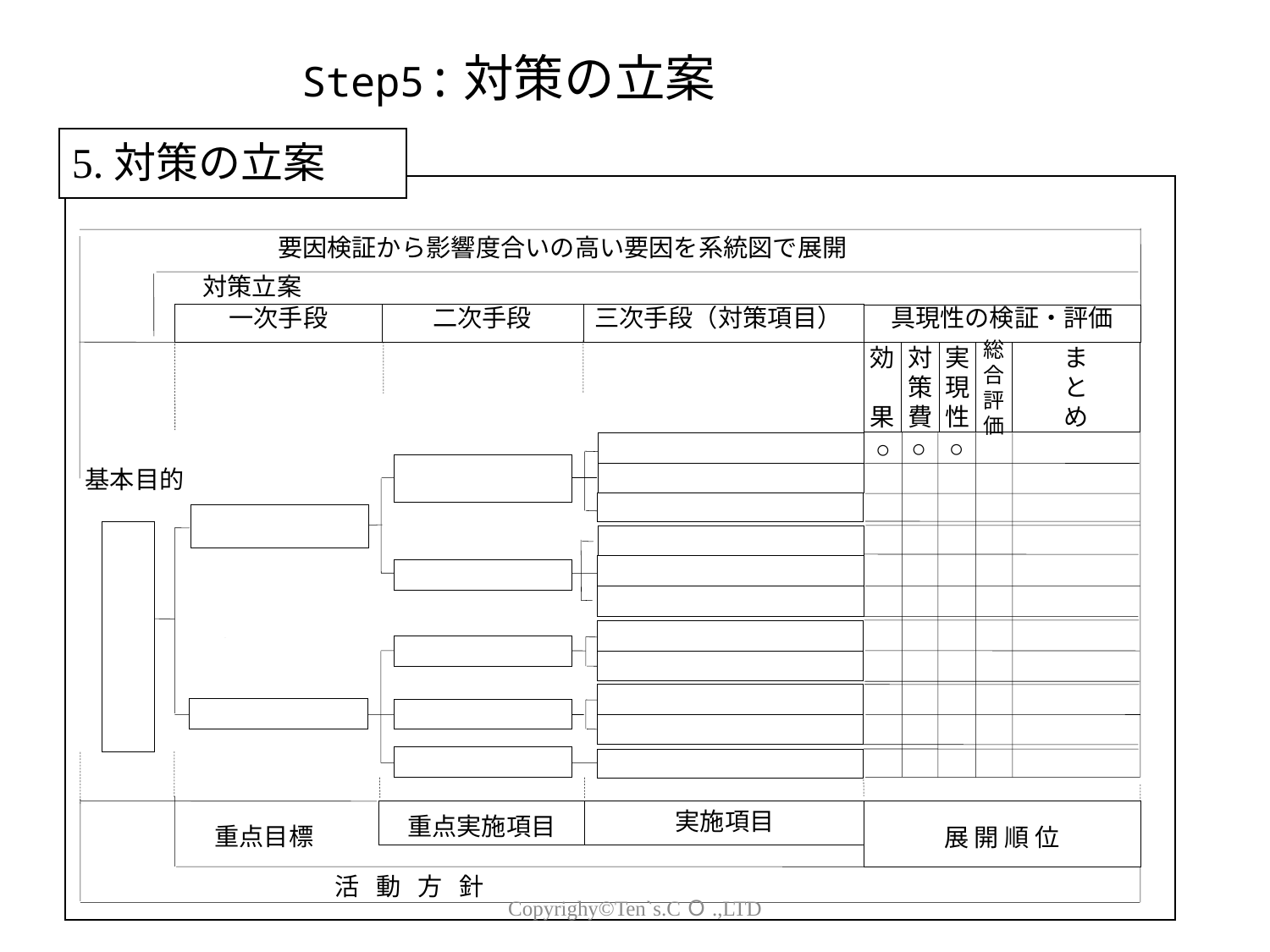

Step5:対策の立案
5.対策の立案

要因検証から影響度合いの高い要因を系統図で展開

対策立案

一次手段
二次手段
 三次手段（対策項目）
具現性の検証・評価

効

果
対
策
費
実
現
性
総
合
評
価
ま
と
め

○
○
○

基本目的

重点実施項目
実施項目
展 開 順 位
重点目標

活   動   方   針

Copyrighy©Ten`s.CＯ.,LTD